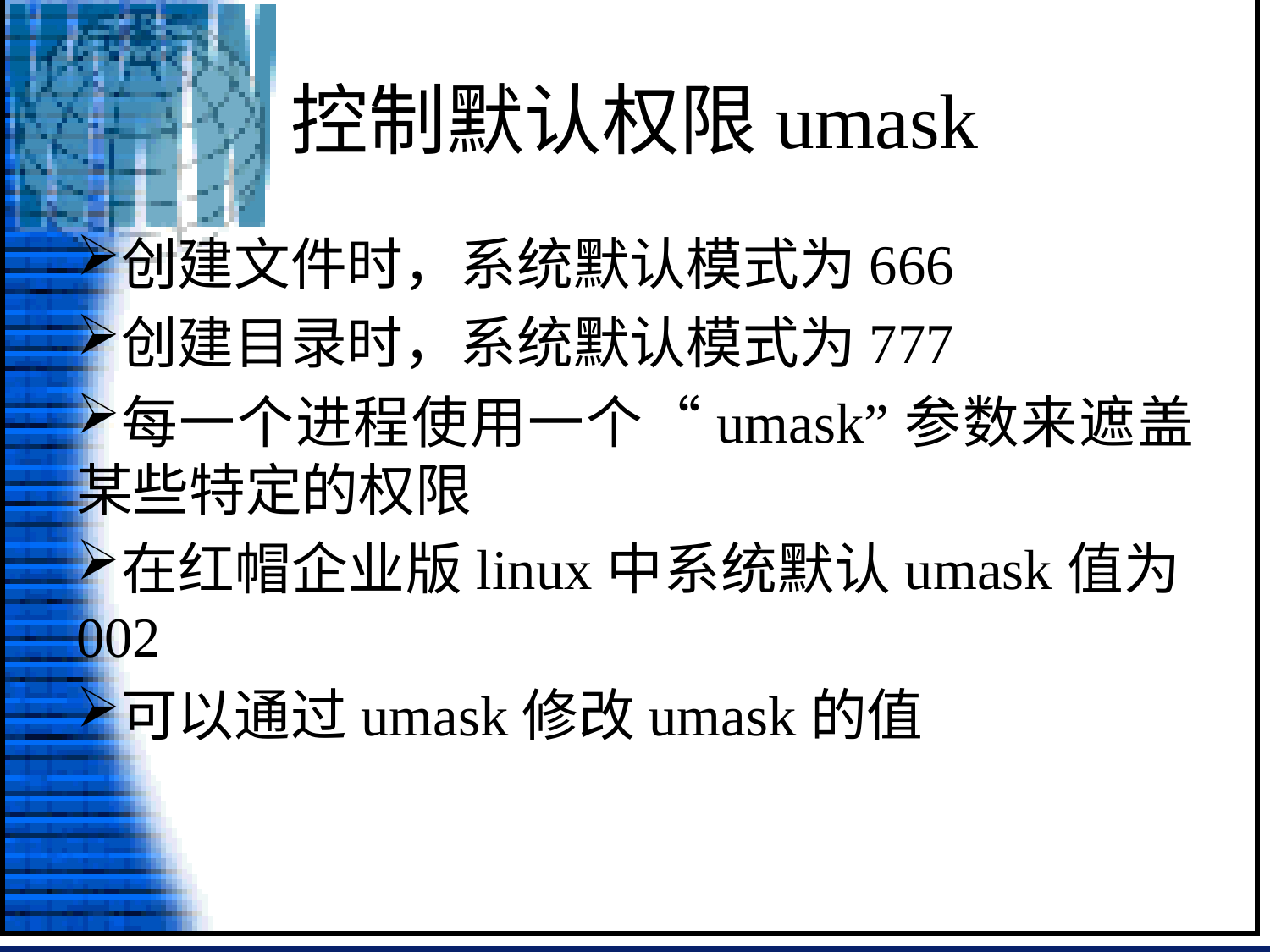

# 控制默认权限umask
创建文件时，系统默认模式为666
创建目录时，系统默认模式为777
每一个进程使用一个“umask”参数来遮盖某些特定的权限
在红帽企业版linux中系统默认umask值为002
可以通过umask修改umask的值